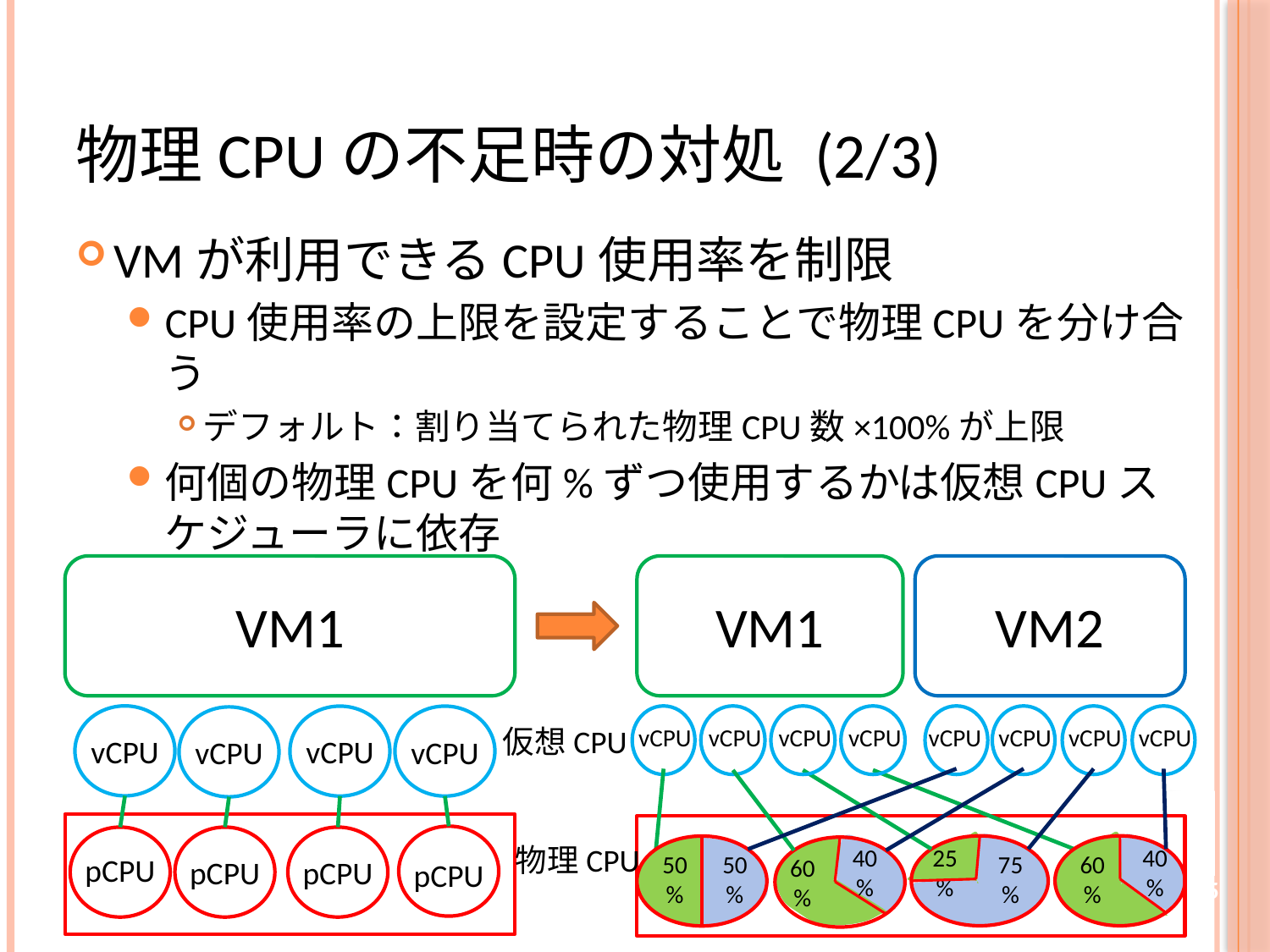

# 物理CPUの不足時の対処 (2/3)
VMが利用できるCPU使用率を制限
CPU使用率の上限を設定することで物理CPUを分け合う
デフォルト：割り当てられた物理CPU数×100%が上限
何個の物理CPUを何%ずつ使用するかは仮想CPUスケジューラに依存

VM1
VM2
VM1

仮想CPU
vCPU
vCPU
vCPU
vCPU
vCPU
vCPU
vCPU
vCPU
vCPU
vCPU
vCPU
vCPU

物理CPU

40%

25%

40%

50%
50%
75
%
60%
pCPU
60%
pCPU
pCPU
pCPU
5